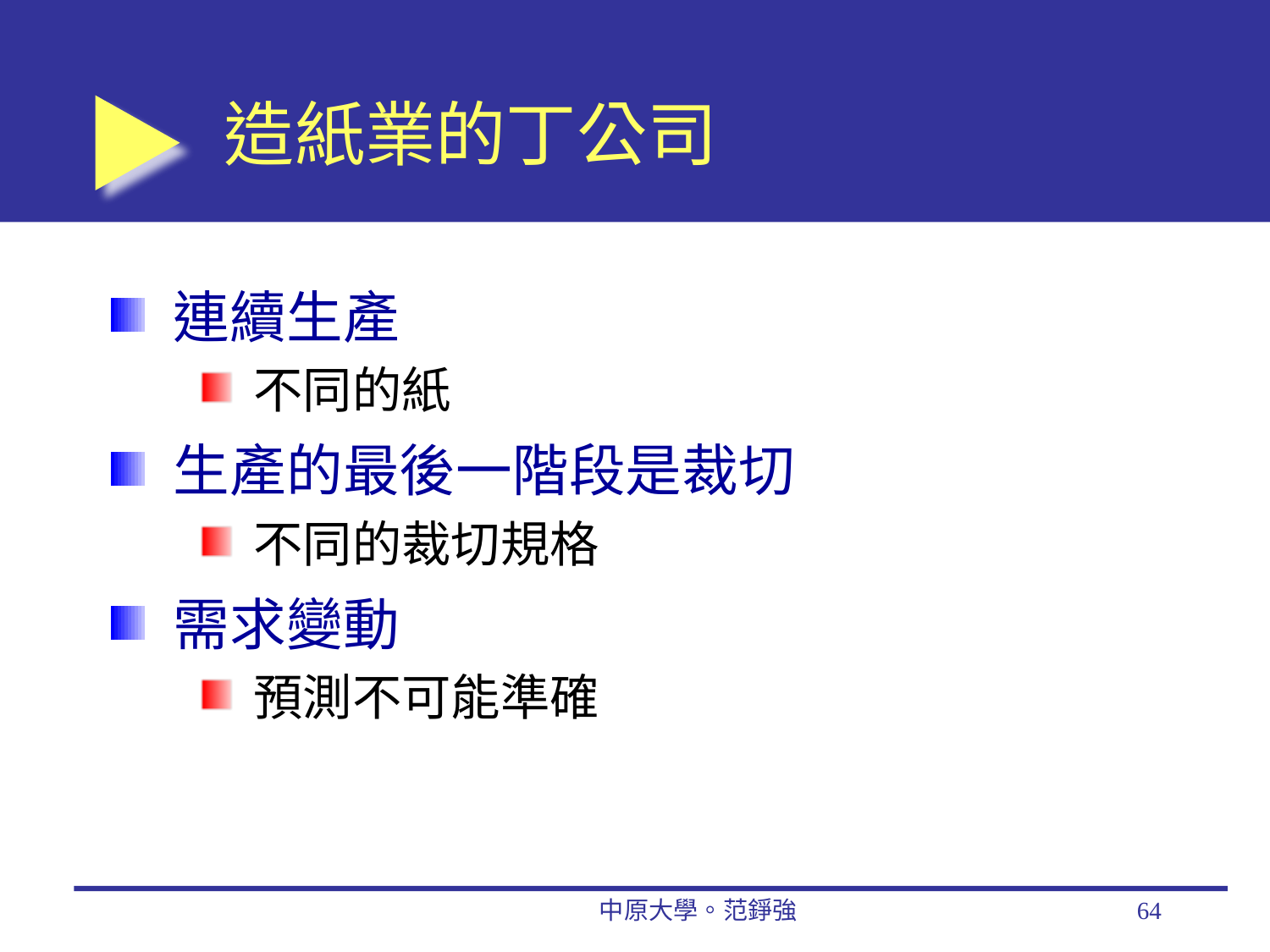

# 造紙業的丁公司
連續生產
不同的紙
生產的最後一階段是裁切
不同的裁切規格
需求變動
預測不可能準確
中原大學。范錚強
64